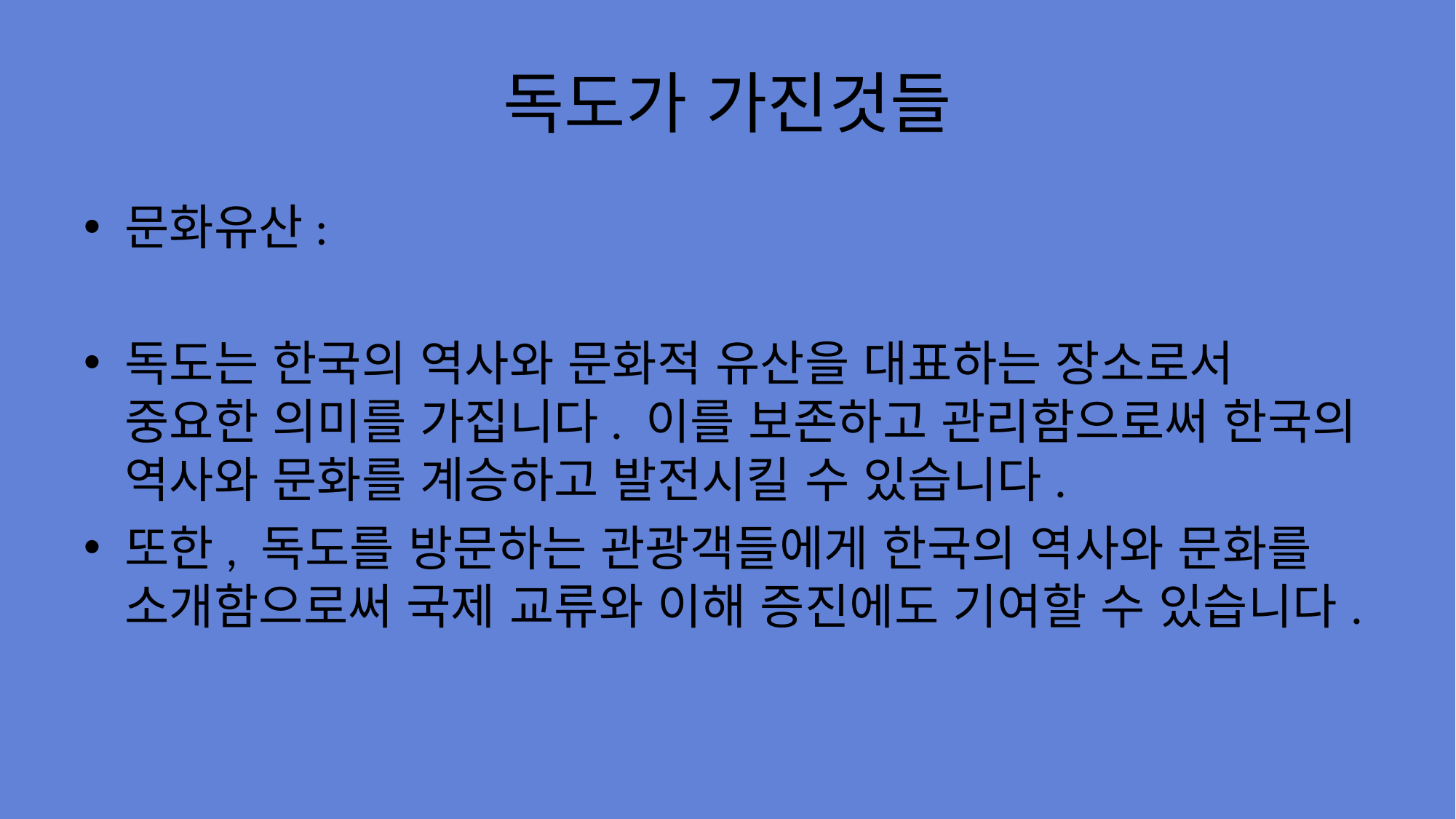

# 독도가 가진것들
문화유산:

독도는 한국의 역사와 문화적 유산을 대표하는 장소로서 중요한 의미를 가집니다. 이를 보존하고 관리함으로써 한국의 역사와 문화를 계승하고 발전시킬 수 있습니다.
또한, 독도를 방문하는 관광객들에게 한국의 역사와 문화를 소개함으로써 국제 교류와 이해 증진에도 기여할 수 있습니다.